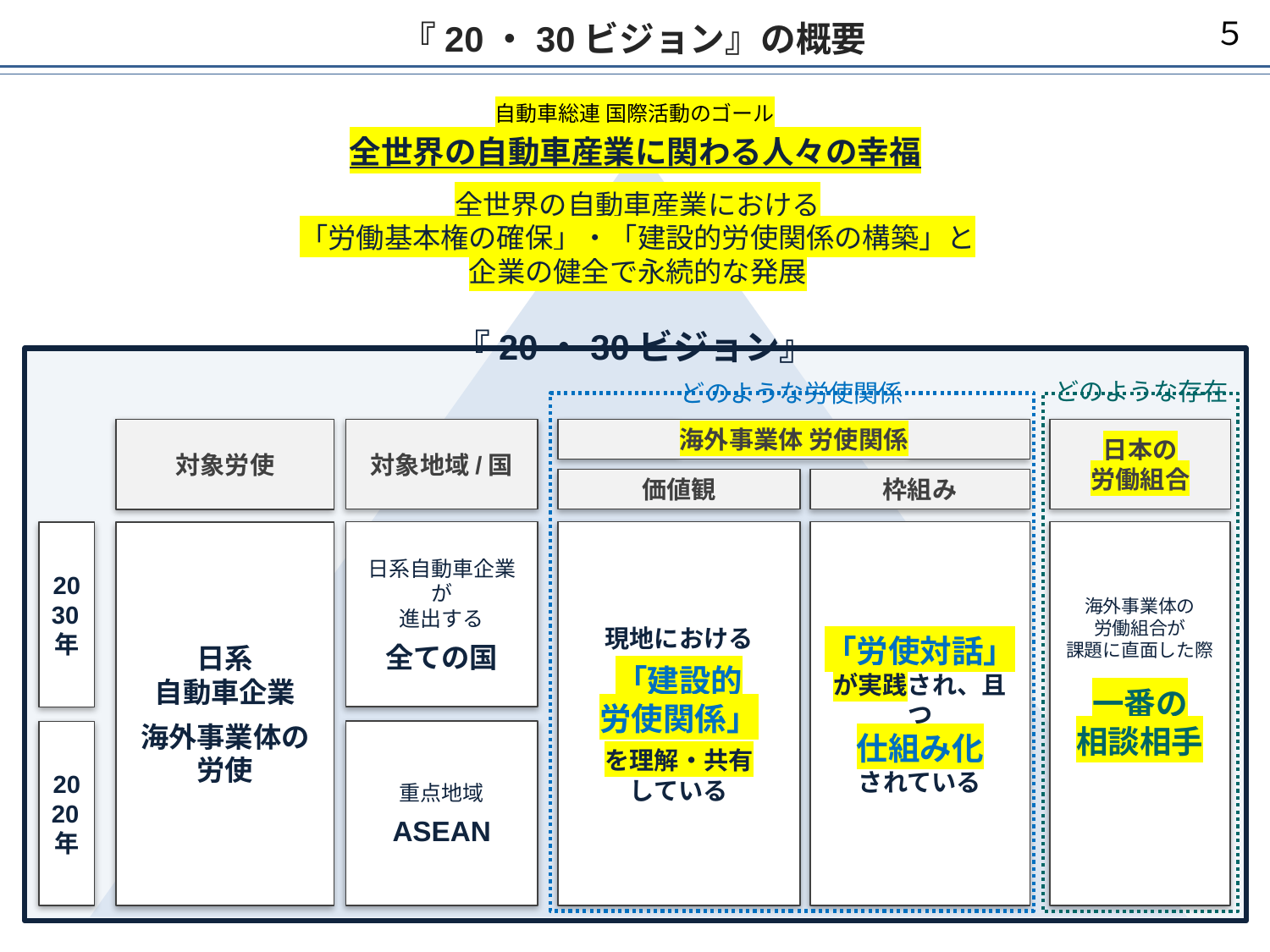

５

『20・30ビジョン』の概要
自動車総連 国際活動のゴール
全世界の自動車産業に関わる人々の幸福

全世界の自動車産業における
「労働基本権の確保」・「建設的労使関係の構築」と
企業の健全で永続的な発展
『20・30ビジョン』

どのような存在
どのような労使関係

日本の
労働組合
対象地域/国
海外事業体 労使関係
対象労使
価値観
枠組み
日系自動車企業が
進出する

全ての国
現地における

「建設的
労使関係」

を理解・共有
している
「労使対話」が実践され、且つ
仕組み化
されている

海外事業体の
労働組合が
課題に直面した際

一番の
相談相手

2030年
日系
自動車企業

海外事業体の
労使
重点地域

ASEAN
2020年